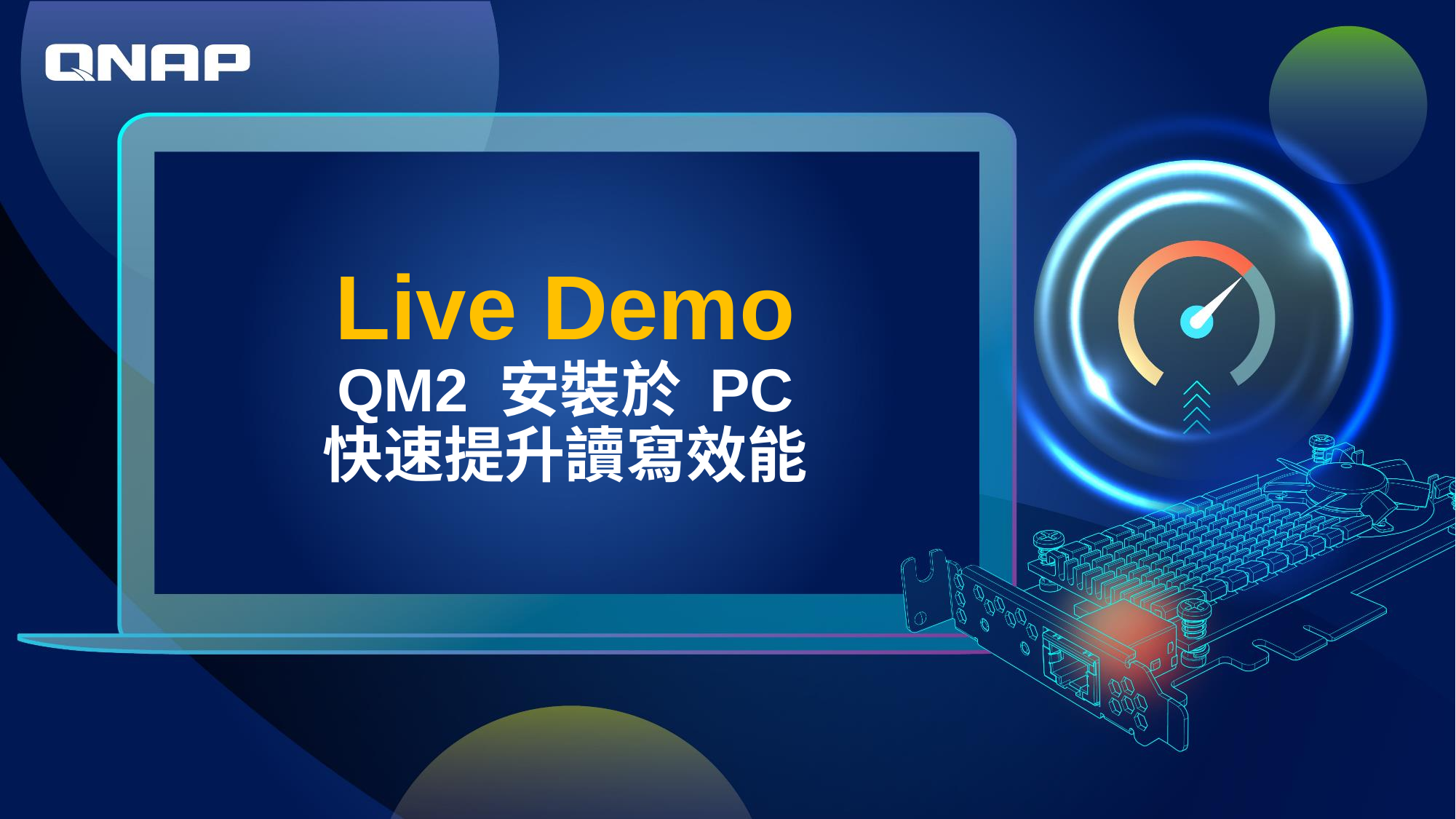

# Live Demo QM2 安裝於 PC 快速提升讀寫效能